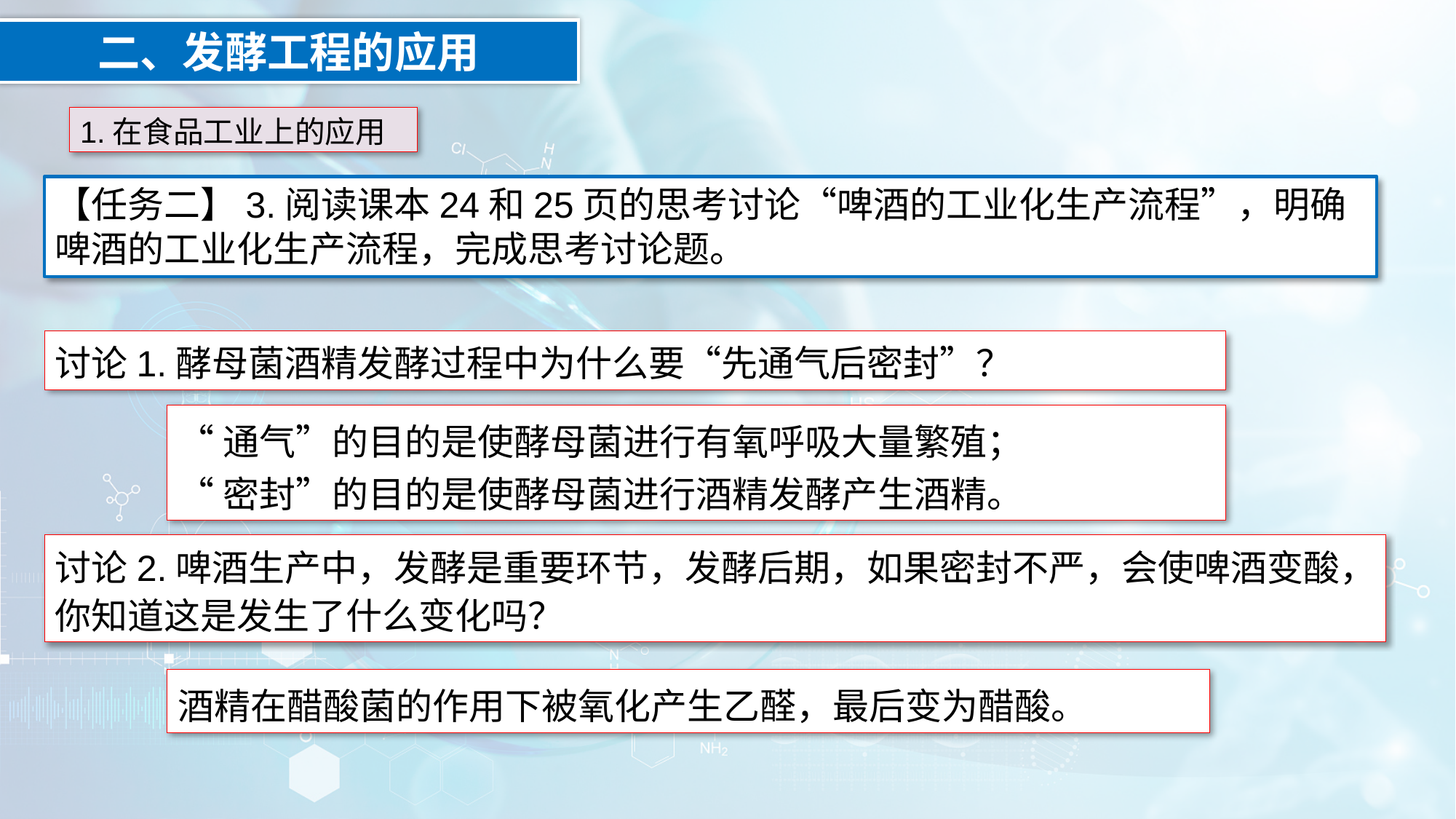

二、发酵工程的应用
1.在食品工业上的应用
【任务二】3.阅读课本24和25页的思考讨论“啤酒的工业化生产流程”，明确啤酒的工业化生产流程，完成思考讨论题。
讨论1.酵母菌酒精发酵过程中为什么要“先通气后密封”？
“通气”的目的是使酵母菌进行有氧呼吸大量繁殖；
“密封”的目的是使酵母菌进行酒精发酵产生酒精。
讨论2.啤酒生产中，发酵是重要环节，发酵后期，如果密封不严，会使啤酒变酸，你知道这是发生了什么变化吗？
酒精在醋酸菌的作用下被氧化产生乙醛，最后变为醋酸。